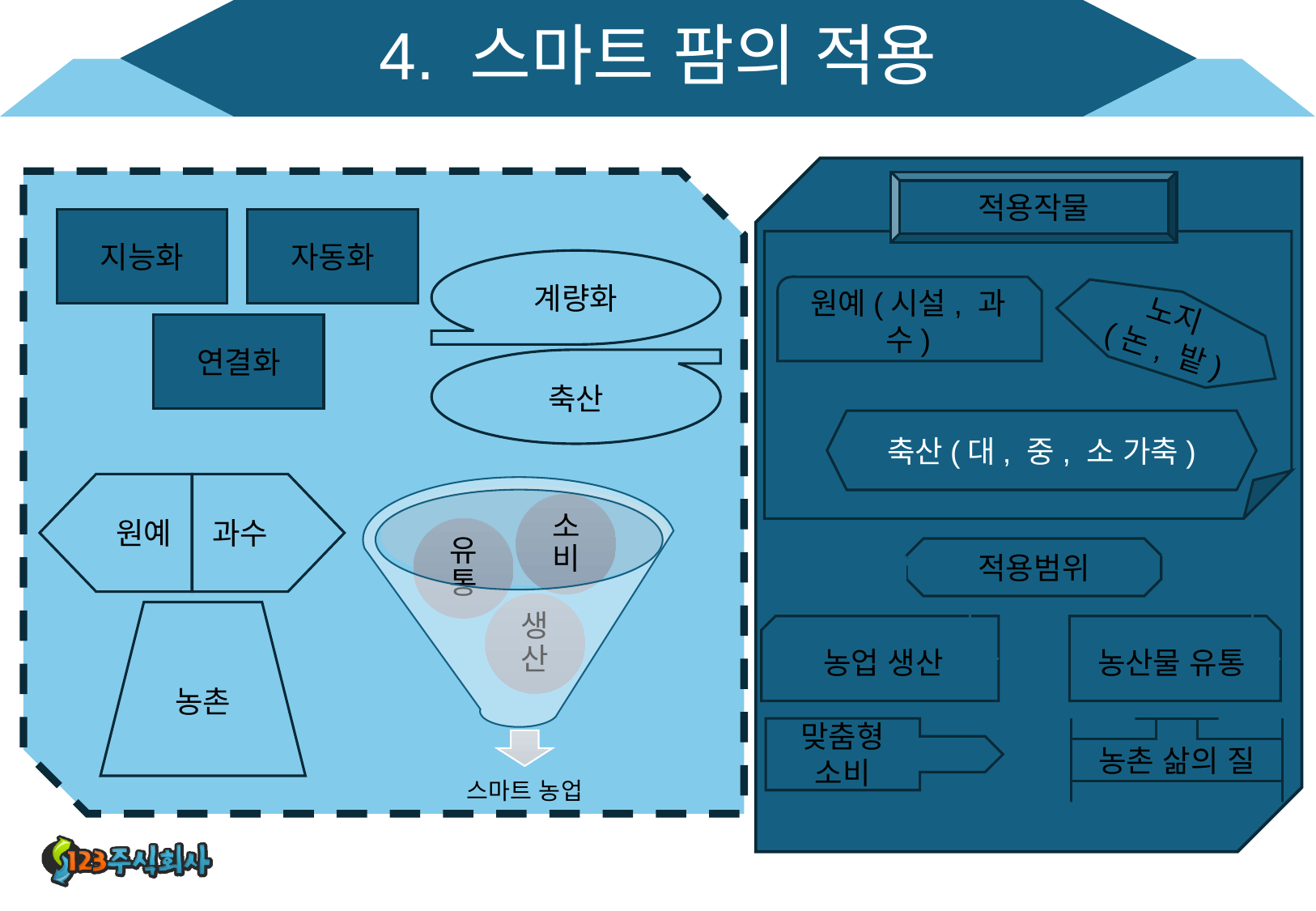

# 4. 스마트 팜의 적용

적용작물

원예(시설, 과수)
노지
(논, 밭)
축산(대, 중, 소 가축)
적용범위
농업 생산
농산물 유통
맞춤형
소비
농촌 삶의 질

지능화
자동화
계량화
연결화

축산
스마트 농업
생
산
유
통
소
비
원예
과수
농촌